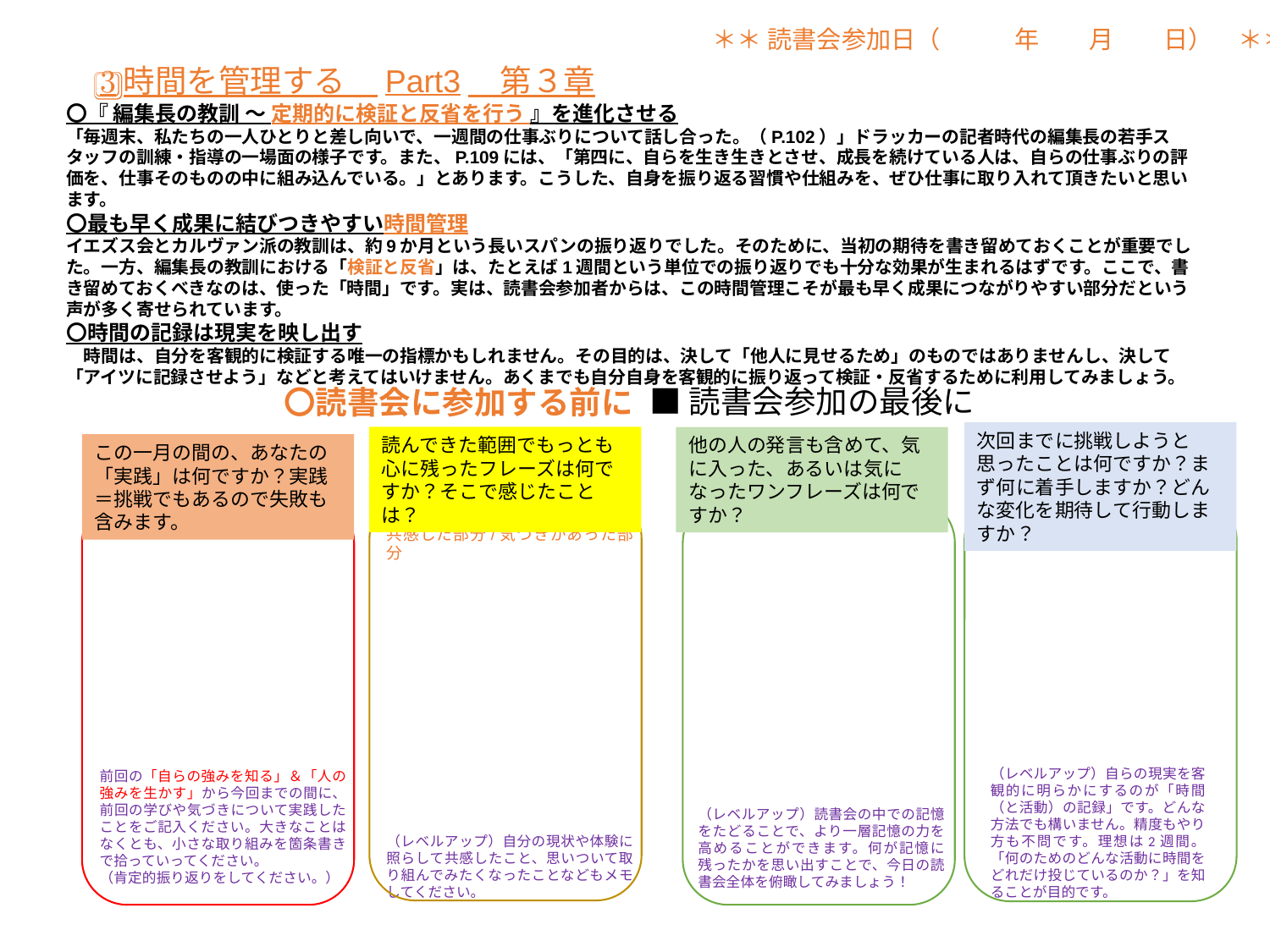

＊＊ 読書会参加日（　　　年　　月　　日）　＊＊
# 3⃣時間を管理する　Part3　第３章
〇『 編集長の教訓 ～ 定期的に検証と反省を行う 』を進化させる
「毎週末、私たちの一人ひとりと差し向いで、一週間の仕事ぶりについて話し合った。（P.102）」ドラッカーの記者時代の編集長の若手スタッフの訓練・指導の一場面の様子です。また、P.109には、「第四に、自らを生き生きとさせ、成長を続けている人は、自らの仕事ぶりの評価を、仕事そのものの中に組み込んでいる。」とあります。こうした、自身を振り返る習慣や仕組みを、ぜひ仕事に取り入れて頂きたいと思います。
〇最も早く成果に結びつきやすい時間管理
イエズス会とカルヴァン派の教訓は、約9か月という長いスパンの振り返りでした。そのために、当初の期待を書き留めておくことが重要でした。一方、編集長の教訓における「検証と反省」は、たとえば1週間という単位での振り返りでも十分な効果が生まれるはずです。ここで、書き留めておくべきなのは、使った「時間」です。実は、読書会参加者からは、この時間管理こそが最も早く成果につながりやすい部分だという声が多く寄せられています。
〇時間の記録は現実を映し出す
　時間は、自分を客観的に検証する唯一の指標かもしれません。その目的は、決して「他人に見せるため」のものではありませんし、決して「アイツに記録させよう」などと考えてはいけません。あくまでも自分自身を客観的に振り返って検証・反省するために利用してみましょう。

■読書会参加の最後に
〇読書会に参加する前に
次回までに挑戦しようと思ったことは何ですか？まず何に着手しますか？どんな変化を期待して行動しますか？
読んできた範囲でもっとも心に残ったフレーズは何ですか？そこで感じたことは？
他の人の発言も含めて、気に入った、あるいは気になったワンフレーズは何ですか？
この一月の間の、あなたの「実践」は何ですか？実践＝挑戦でもあるので失敗も含みます。

共感した部分/気づきがあった部分

（レベルアップ）自分の現状や体験に照らして共感したこと、思いついて取り組んでみたくなったことなどもメモしてください。

（レベルアップ）自らの現実を客観的に明らかにするのが「時間（と活動）の記録」です。どんな方法でも構いません。精度もやり方も不問です。理想は2週間。「何のためのどんな活動に時間をどれだけ投じているのか？」を知ることが目的です。

（レベルアップ）読書会の中での記憶をたどることで、より一層記憶の力を高めることができます。何が記憶に残ったかを思い出すことで、今日の読書会全体を俯瞰してみましょう！

前回の「自らの強みを知る」＆「人の強みを生かす」から今回までの間に、前回の学びや気づきについて実践したことをご記入ください。大きなことはなくとも、小さな取り組みを箇条書きで拾っていってください。
（肯定的振り返りをしてください。）